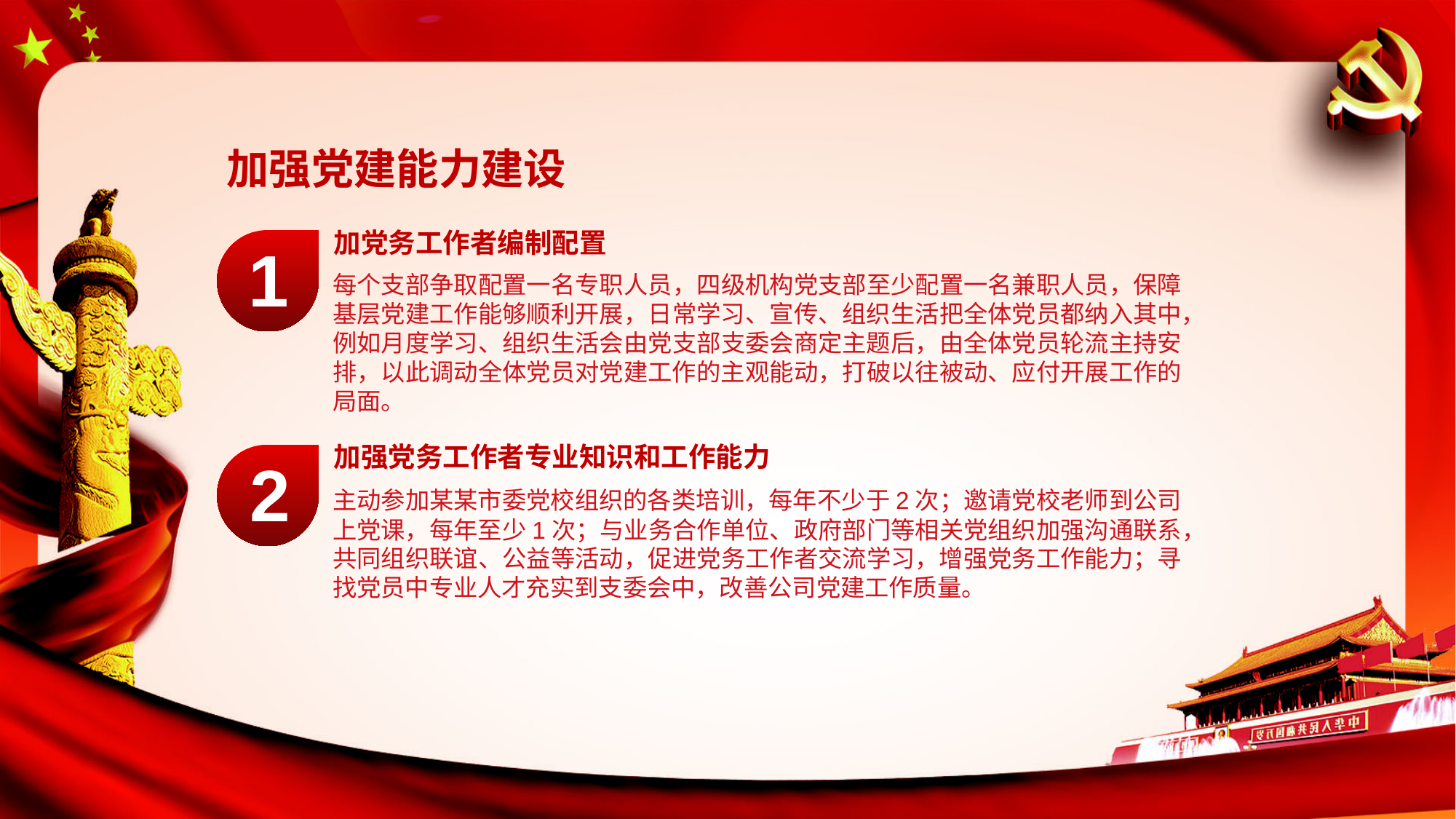

加强党建能力建设
加党务工作者编制配置
每个支部争取配置一名专职人员，四级机构党支部至少配置一名兼职人员，保障基层党建工作能够顺利开展，日常学习、宣传、组织生活把全体党员都纳入其中，例如月度学习、组织生活会由党支部支委会商定主题后，由全体党员轮流主持安排，以此调动全体党员对党建工作的主观能动，打破以往被动、应付开展工作的局面。
1

加强党务工作者专业知识和工作能力
主动参加某某市委党校组织的各类培训，每年不少于2次；邀请党校老师到公司上党课，每年至少1次；与业务合作单位、政府部门等相关党组织加强沟通联系，共同组织联谊、公益等活动，促进党务工作者交流学习，增强党务工作能力；寻找党员中专业人才充实到支委会中，改善公司党建工作质量。
2